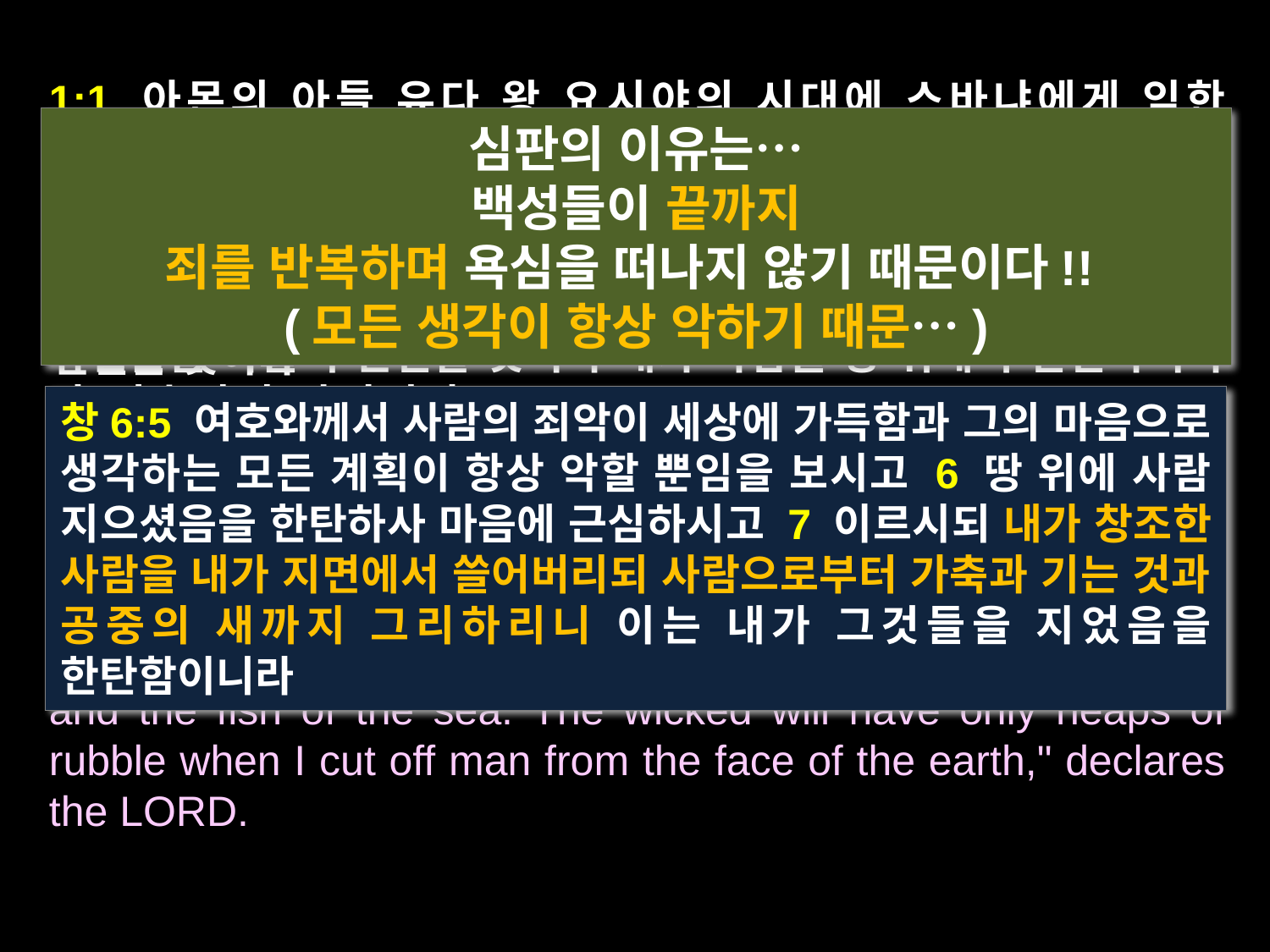

1:1 아몬의 아들 유다 왕 요시야의 시대에 스바냐에게 임한 여호와의 말씀이라 스바냐는 히스기야의 현손이요 아마랴의 증손이요 그다랴의 손자요 구시의 아들이었더라 2 여호와께서 이르시되 내가 땅 위에서 모든 것을 진멸하리라 3 내가 사람과 짐승을 진멸하고 공중의 새와 바다의 고기와 거치게 하는 것과 악인들을 아울러 진멸할 것이라 내가 사람을 땅 위에서 멸절하리라 나 여호와의 말이니라 1 The word of the LORD that came to Zephaniah son of Cushi, the son of Gedaliah, the son of Amariah, the son of Hezekiah, during the reign of Josiah son of Amon king of Judah: 2 "I will sweep away everything from the face of the earth," declares the LORD. 3 "I will sweep away both men and animals; I will sweep away the birds of the air and the fish of the sea. The wicked will have only heaps of rubble when I cut off man from the face of the earth," declares the LORD.
심판의 이유는…
백성들이 끝까지
죄를 반복하며 욕심을 떠나지 않기 때문이다!!
(모든 생각이 항상 악하기 때문…)
                                                3 내가 사람과 짐승을 진멸하고 공중의 새와 바다의 고기와 거치게 하는 것과 악인들을 아울러 진멸할 것이라
창6:5 여호와께서 사람의 죄악이 세상에 가득함과 그의 마음으로 생각하는 모든 계획이 항상 악할 뿐임을 보시고 6 땅 위에 사람 지으셨음을 한탄하사 마음에 근심하시고 7 이르시되 내가 창조한 사람을 내가 지면에서 쓸어버리되 사람으로부터 가축과 기는 것과 공중의 새까지 그리하리니 이는 내가 그것들을 지었음을 한탄함이니라